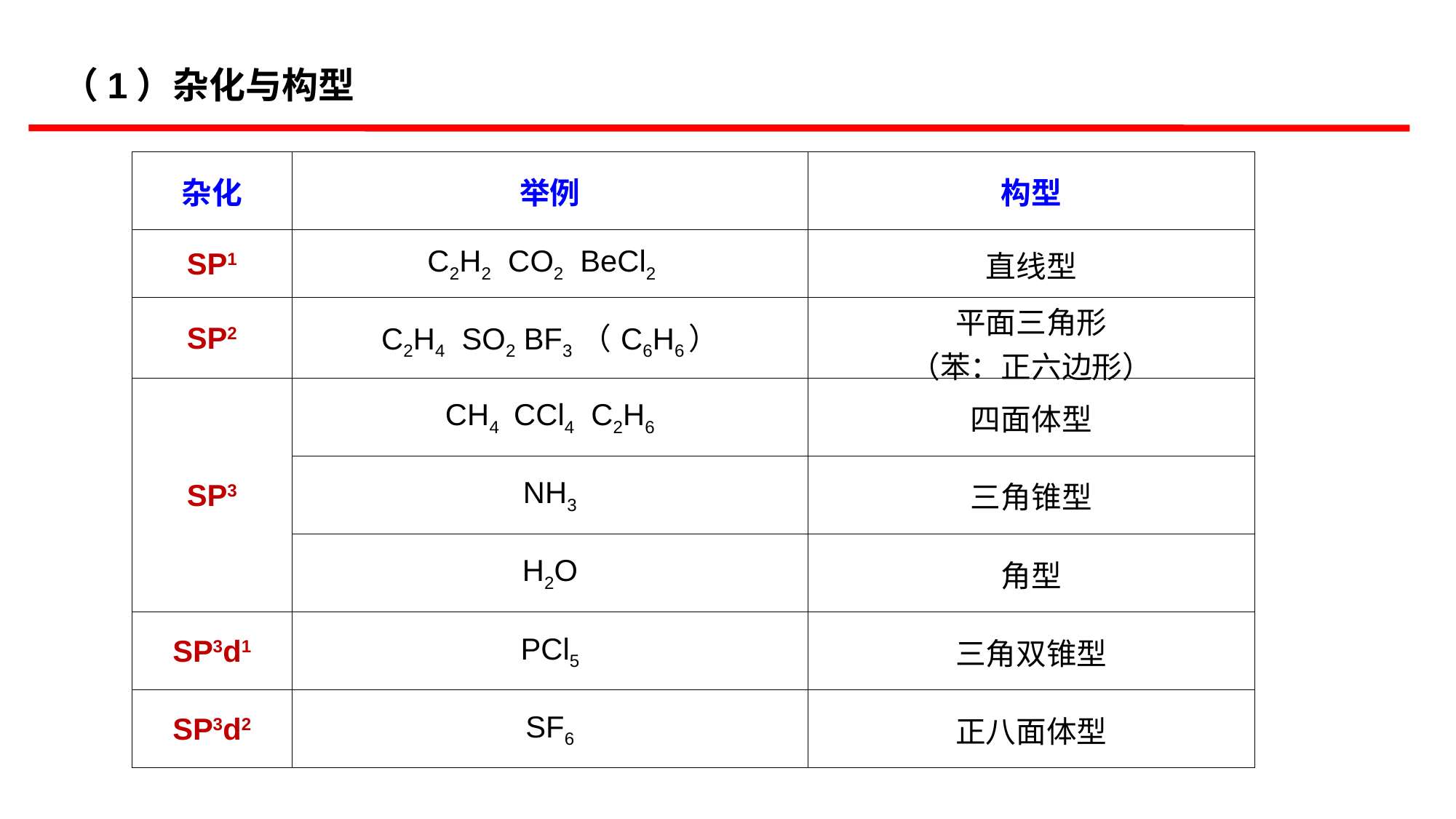

（1）杂化与构型
| 杂化 | 举例 | 构型 |
| --- | --- | --- |
| SP1 | C2H2 CO2 BeCl2 | 直线型 |
| SP2 | C2H4 SO2 BF3 （ C6H6） | 平面三角形 （苯：正六边形） |
| SP3 | CH4 CCl4 C2H6 | 四面体型 |
|  | NH3 | 三角锥型 |
|  | H2O | 角型 |
| SP3d1 | PCl5 | 三角双锥型 |
| SP3d2 | SF6 | 正八面体型 |